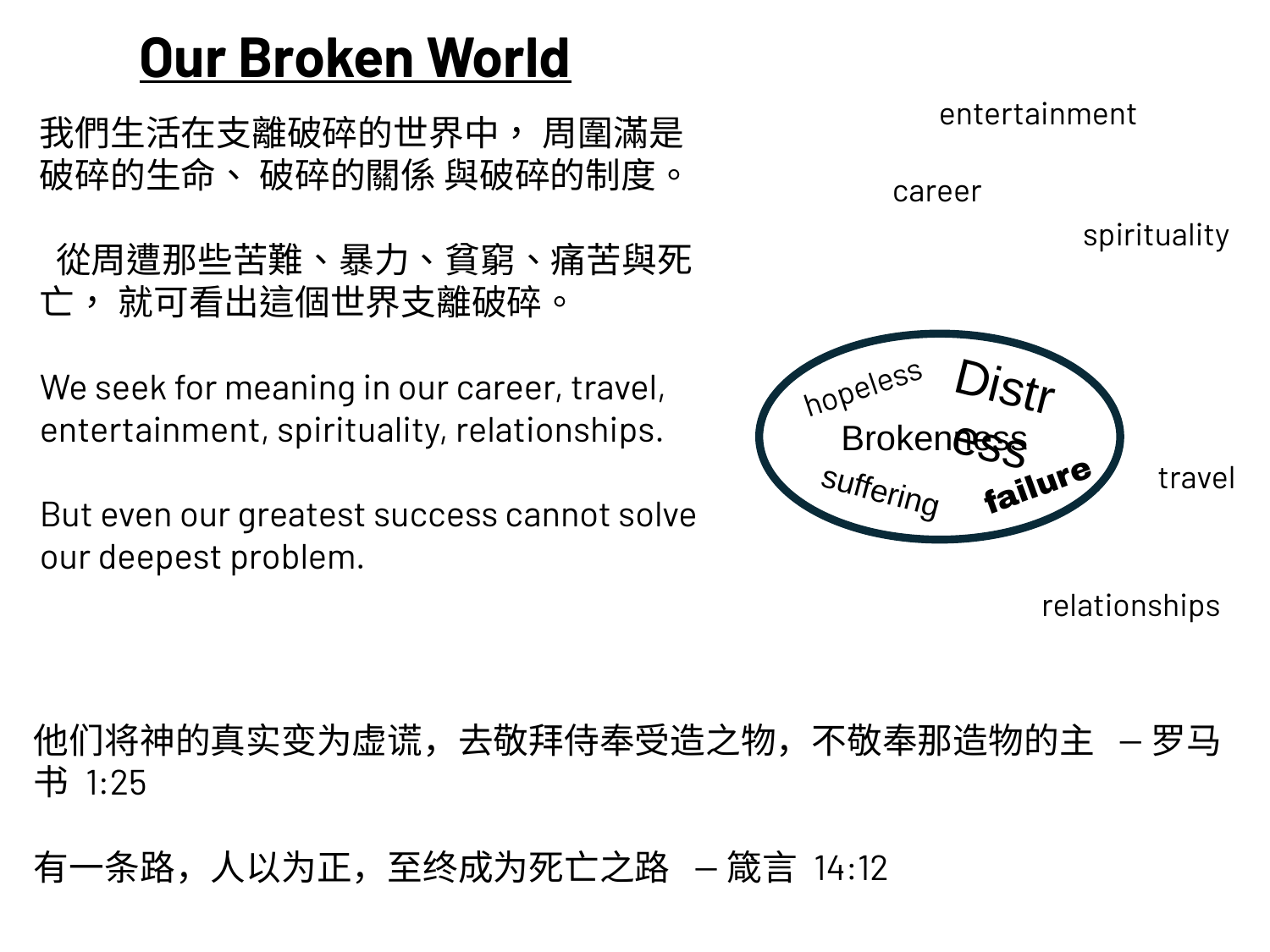

Our Broken World
entertainment
我們生活在支離破碎的世界中， 周圍滿是破碎的生命、 破碎的關係 與破碎的制度。
 從周遭那些苦難、暴力、貧窮、痛苦與死亡， 就可看出這個世界支離破碎。
We seek for meaning in our career, travel, entertainment, spirituality, relationships.
But even our greatest success cannot solve our deepest problem.
career
spirituality

Distress
hopeless
Brokenness
travel
failure
suffering
relationships
他们将神的真实变为虚谎，去敬拜侍奉受造之物，不敬奉那造物的主  --罗马书 1:25

有一条路，人以为正，至终成为死亡之路  --箴言 14:12